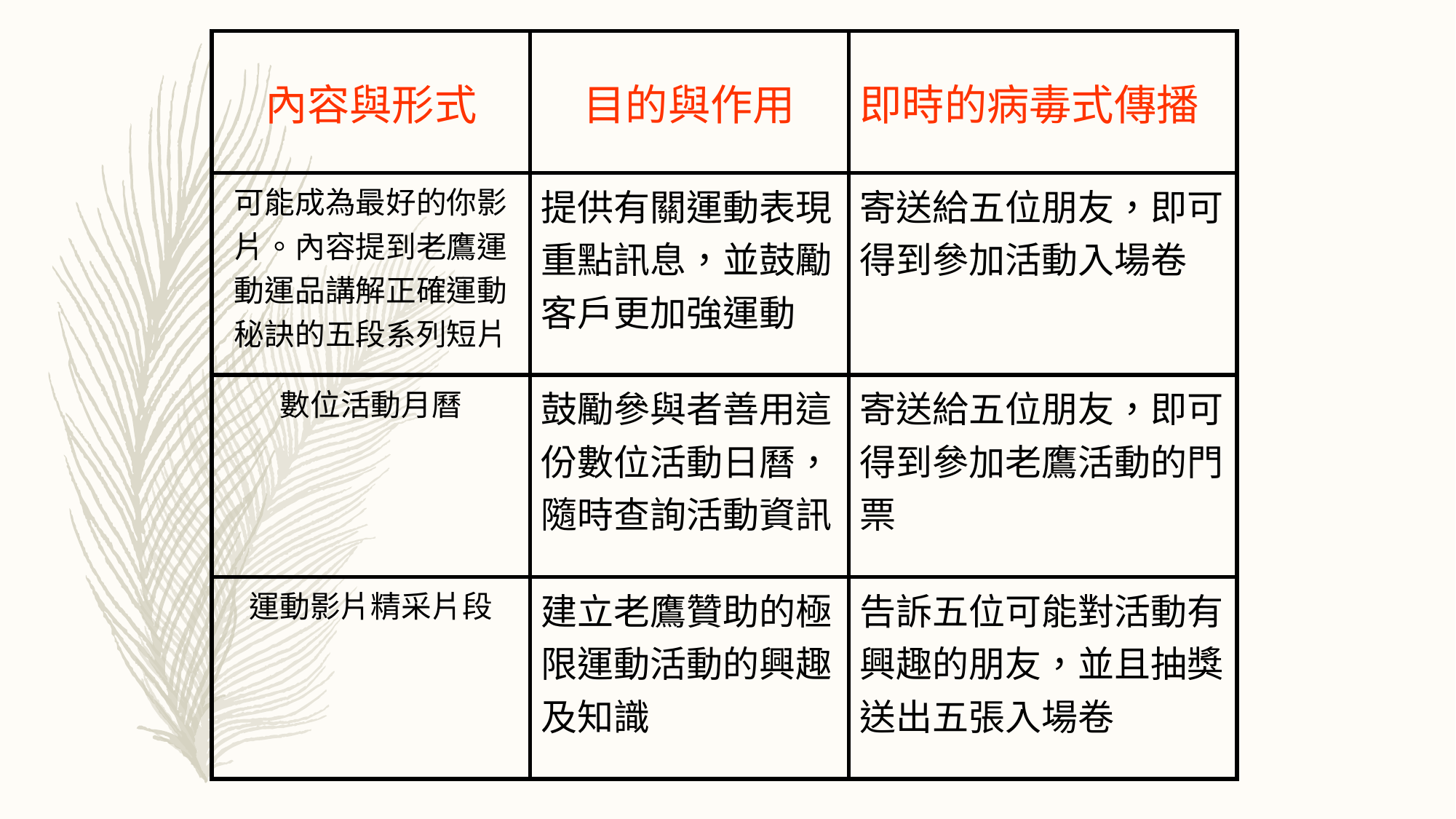

| 內容與形式 | 目的與作用 | 即時的病毒式傳播 |
| --- | --- | --- |
| 可能成為最好的你影片。內容提到老鷹運動運品講解正確運動秘訣的五段系列短片 | 提供有關運動表現重點訊息，並鼓勵客戶更加強運動 | 寄送給五位朋友，即可得到參加活動入場卷 |
| 數位活動月曆 | 鼓勵參與者善用這份數位活動日曆，隨時查詢活動資訊 | 寄送給五位朋友，即可得到參加老鷹活動的門票 |
| 運動影片精采片段 | 建立老鷹贊助的極限運動活動的興趣及知識 | 告訴五位可能對活動有興趣的朋友，並且抽獎送出五張入場卷 |